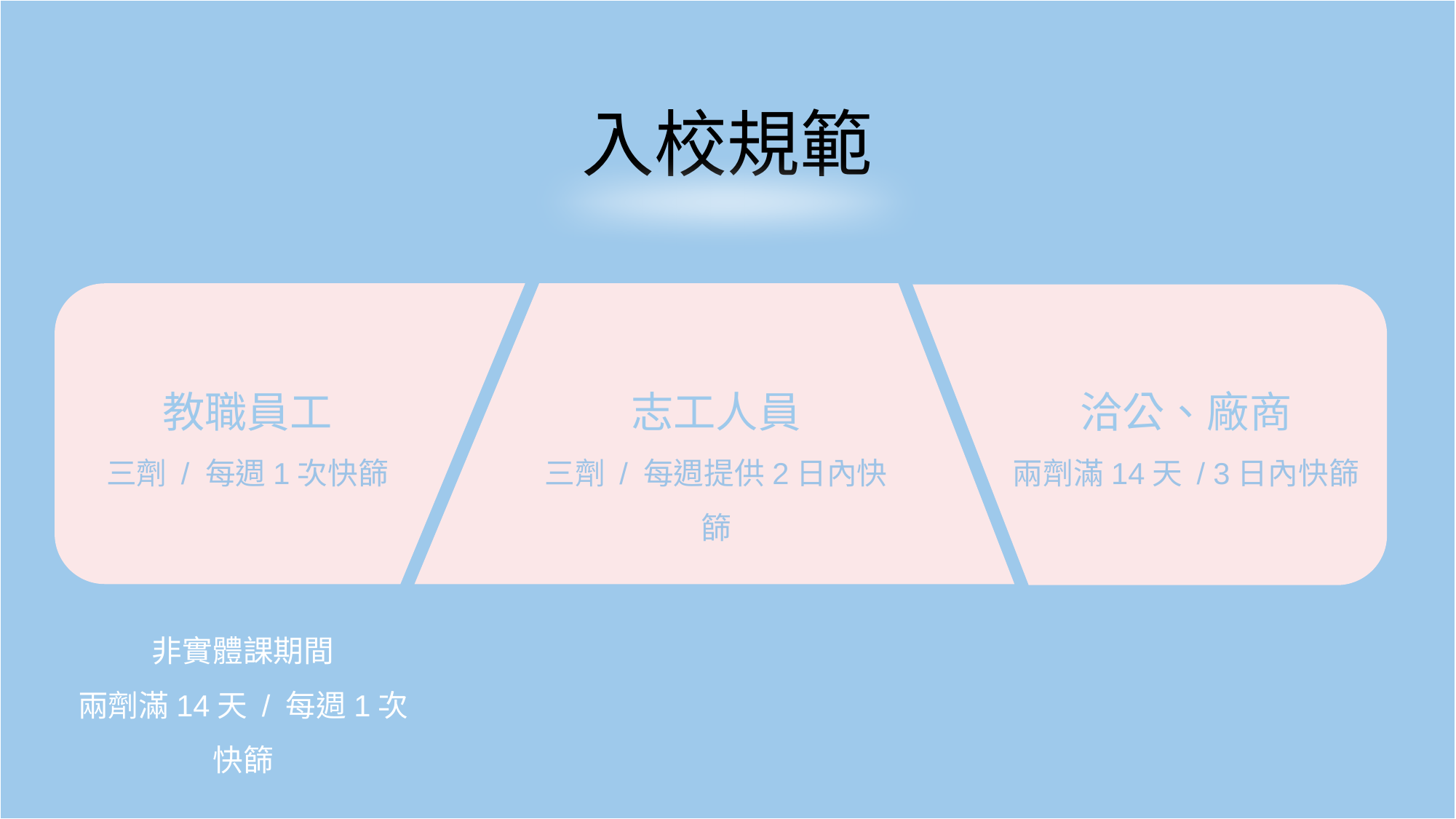

入校規範

教職員工
三劑 / 每週1次快篩
志工人員
三劑 / 每週提供2日內快篩
洽公、廠商
兩劑滿14天 / 3日內快篩
非實體課期間
兩劑滿14天 / 每週1次快篩